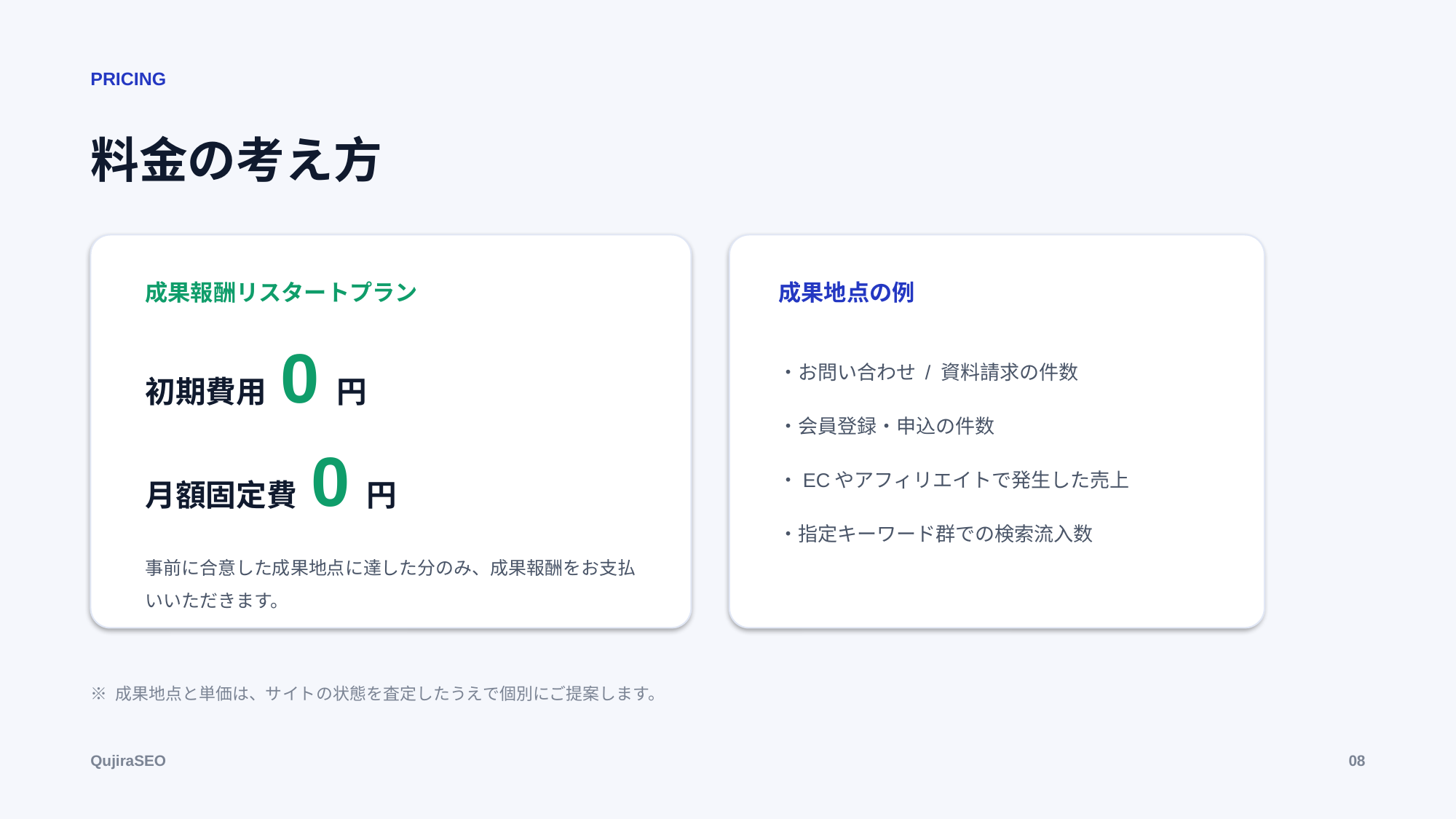

PRICING
料金の考え方

成果報酬リスタートプラン
成果地点の例
初期費用 0円
・お問い合わせ / 資料請求の件数
・会員登録・申込の件数
・ECやアフィリエイトで発生した売上
・指定キーワード群での検索流入数
月額固定費 0円
事前に合意した成果地点に達した分のみ、成果報酬をお支払いいただきます。
※ 成果地点と単価は、サイトの状態を査定したうえで個別にご提案します。
QujiraSEO
08